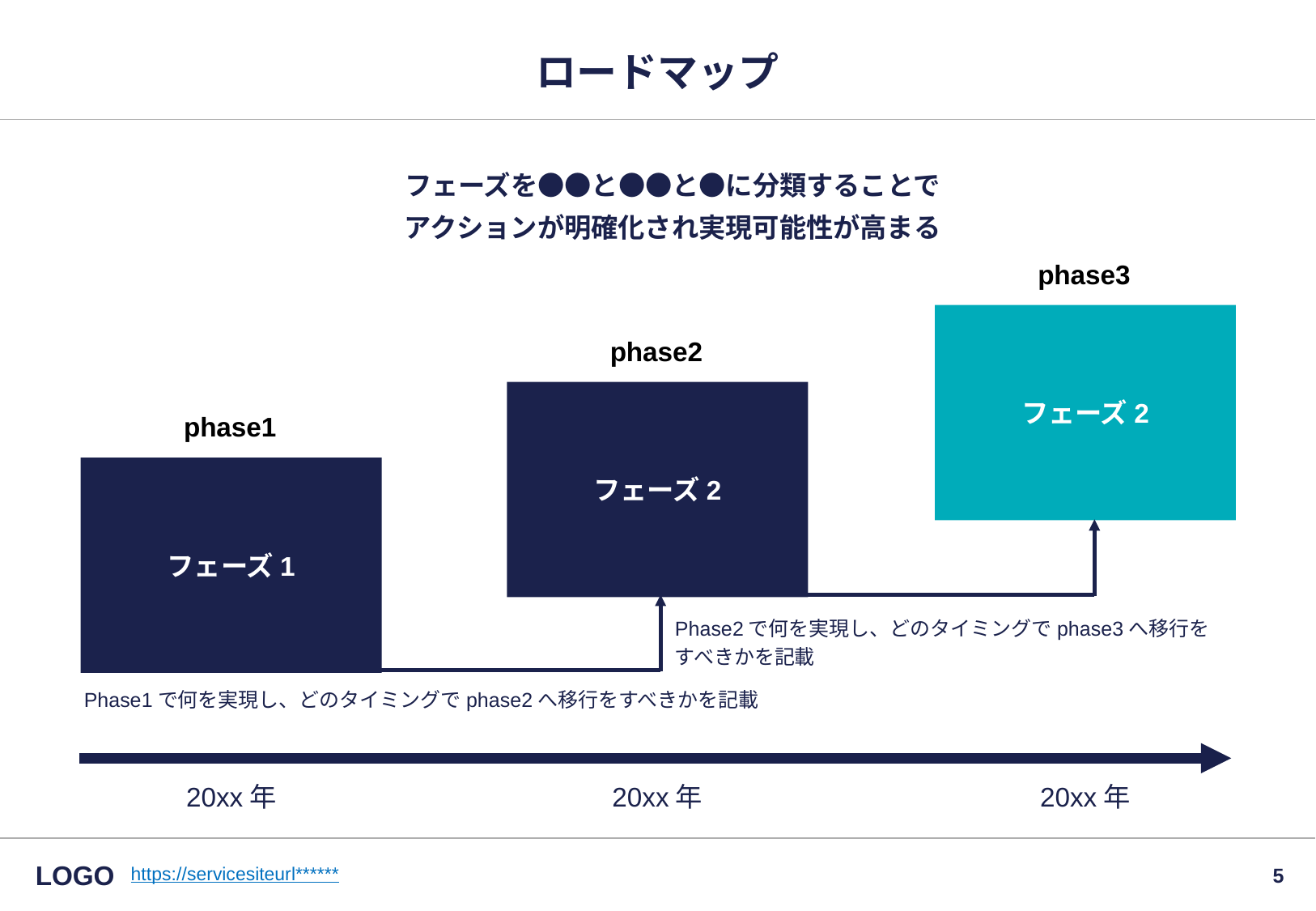

# ロードマップ
フェーズを●●と●●と●に分類することで
アクションが明確化され実現可能性が高まる
phase3
フェーズ2
phase2
フェーズ2
phase1
フェーズ1
Phase2で何を実現し、どのタイミングでphase3へ移行をすべきかを記載
Phase1で何を実現し、どのタイミングでphase2へ移行をすべきかを記載
20xx年
20xx年
20xx年
LOGO
5
https://servicesiteurl******